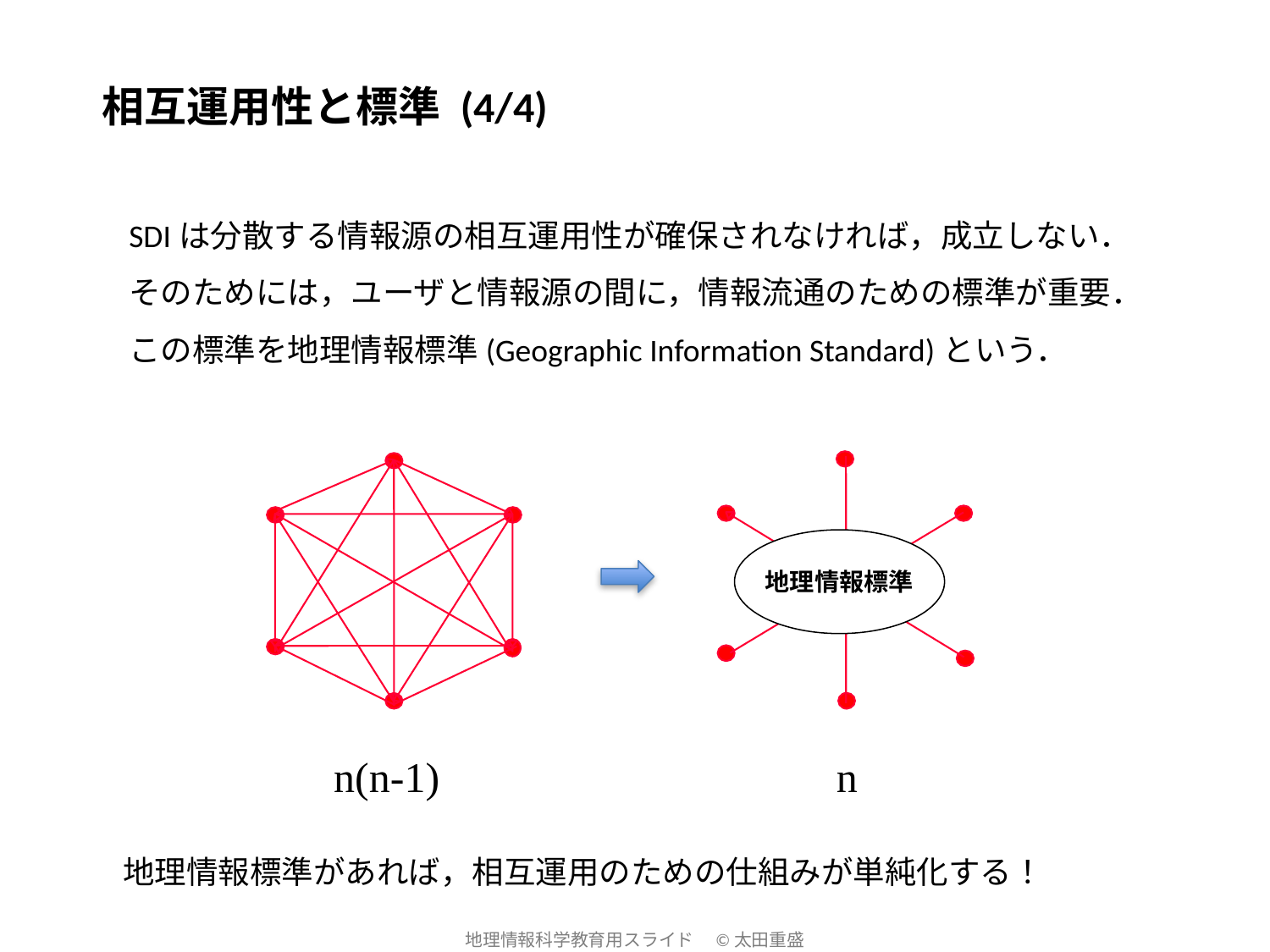

相互運用性と標準 (4/4)
SDIは分散する情報源の相互運用性が確保されなければ，成立しない．
そのためには，ユーザと情報源の間に，情報流通のための標準が重要．
この標準を地理情報標準(Geographic Information Standard)という．

地理情報標準

n(n-1)
n
地理情報標準があれば，相互運用のための仕組みが単純化する！